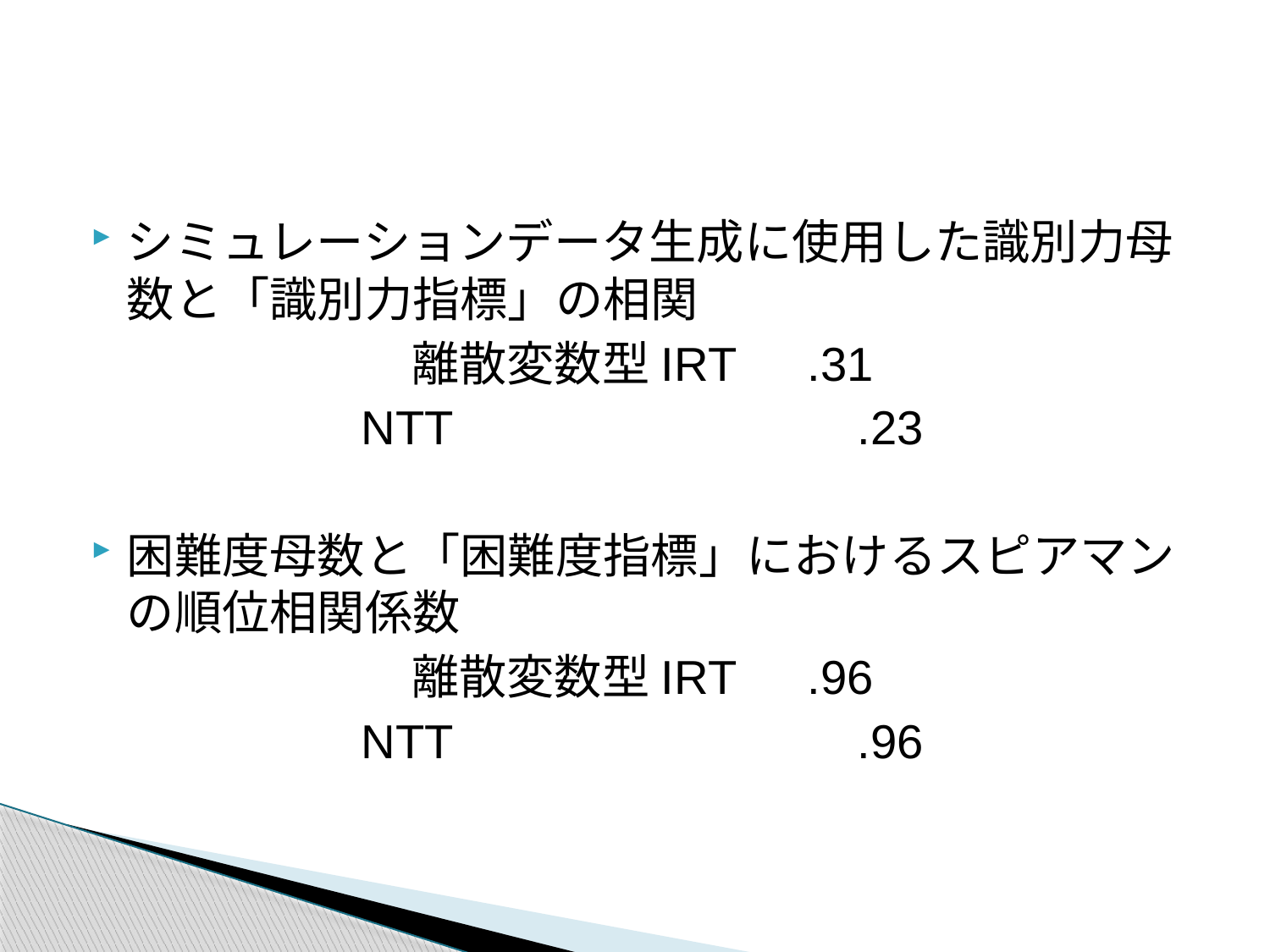

#
シミュレーションデータ生成に使用した識別力母数と「識別力指標」の相関
離散変数型IRT　.31
NTT　　　　　　　　.23

困難度母数と「困難度指標」におけるスピアマンの順位相関係数
離散変数型IRT　.96
NTT　　　　　　　　.96